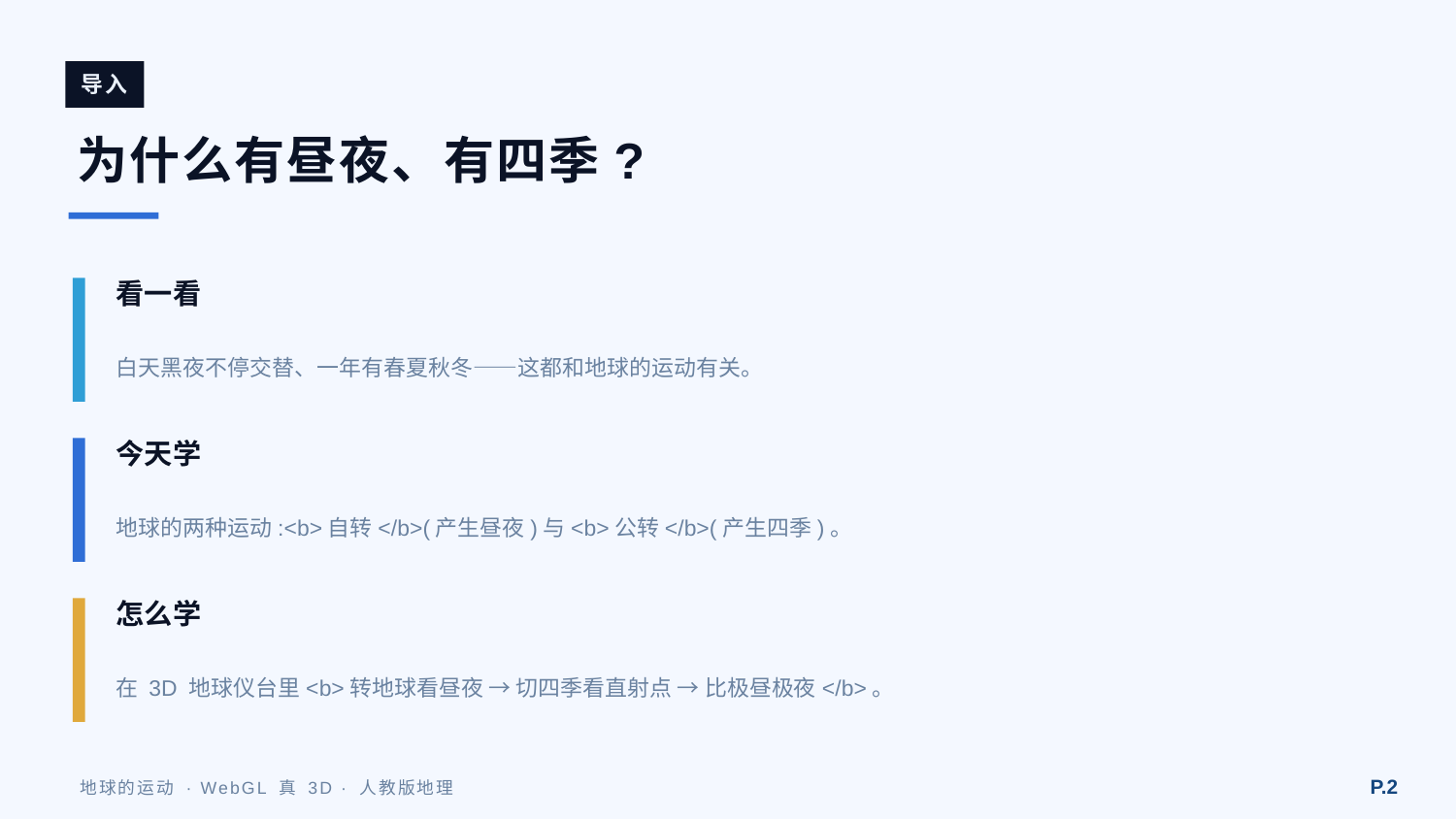

导入

为什么有昼夜、有四季?

看一看

白天黑夜不停交替、一年有春夏秋冬——这都和地球的运动有关。
今天学

地球的两种运动:<b>自转</b>(产生昼夜)与<b>公转</b>(产生四季)。
怎么学

在 3D 地球仪台里<b>转地球看昼夜 → 切四季看直射点 → 比极昼极夜</b>。
P.2
地球的运动 · WebGL 真 3D · 人教版地理